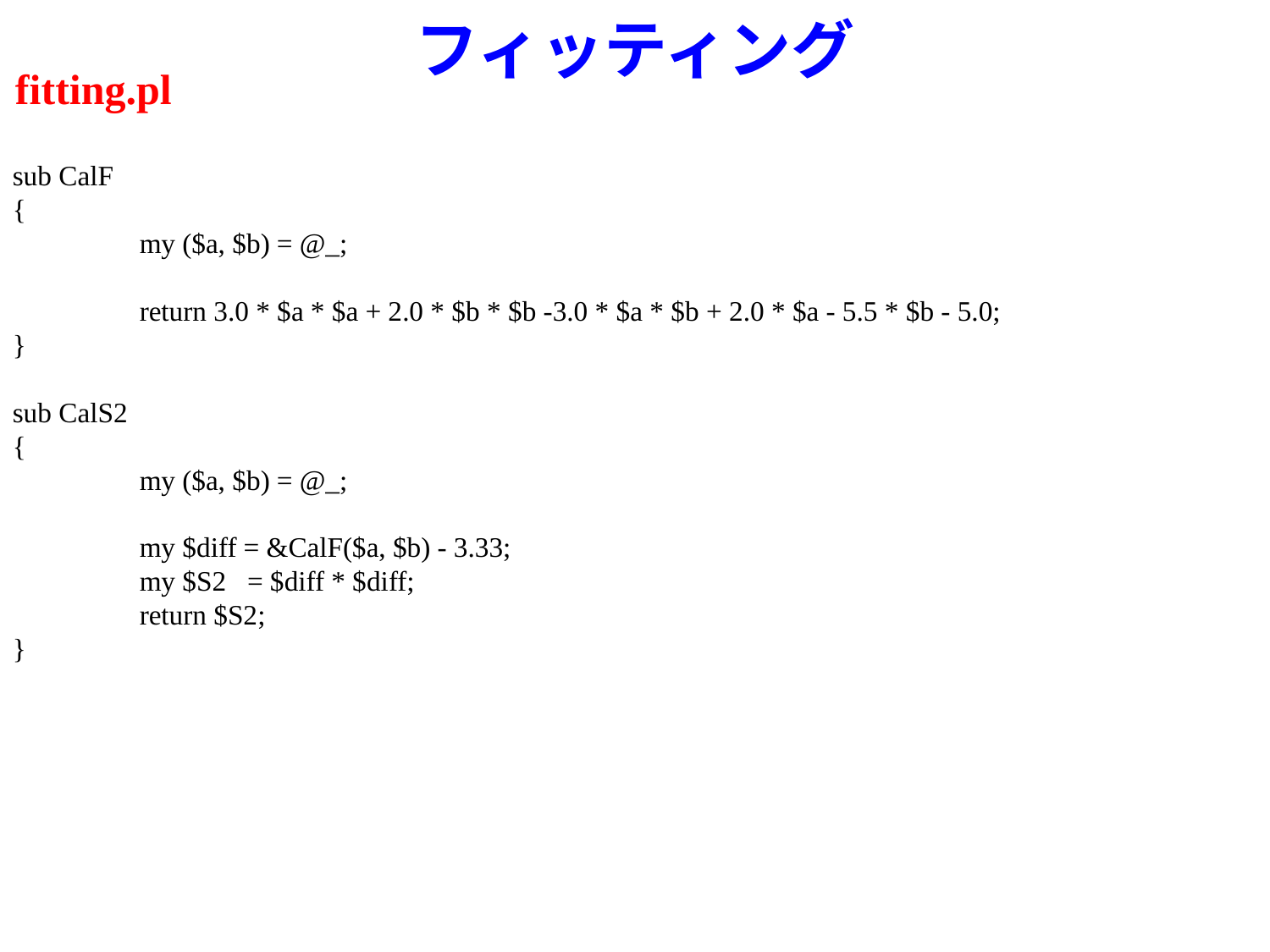

# フィッティング
fitting.pl

sub CalF
{
	my ($a, $b) = @_;

	return 3.0 * $a * $a + 2.0 * $b * $b -3.0 * $a * $b + 2.0 * $a - 5.5 * $b - 5.0;
}

sub CalS2
{
	my ($a, $b) = @_;

	my $diff = &CalF($a, $b) - 3.33;
	my $S2   = $diff * $diff;
	return $S2;
}